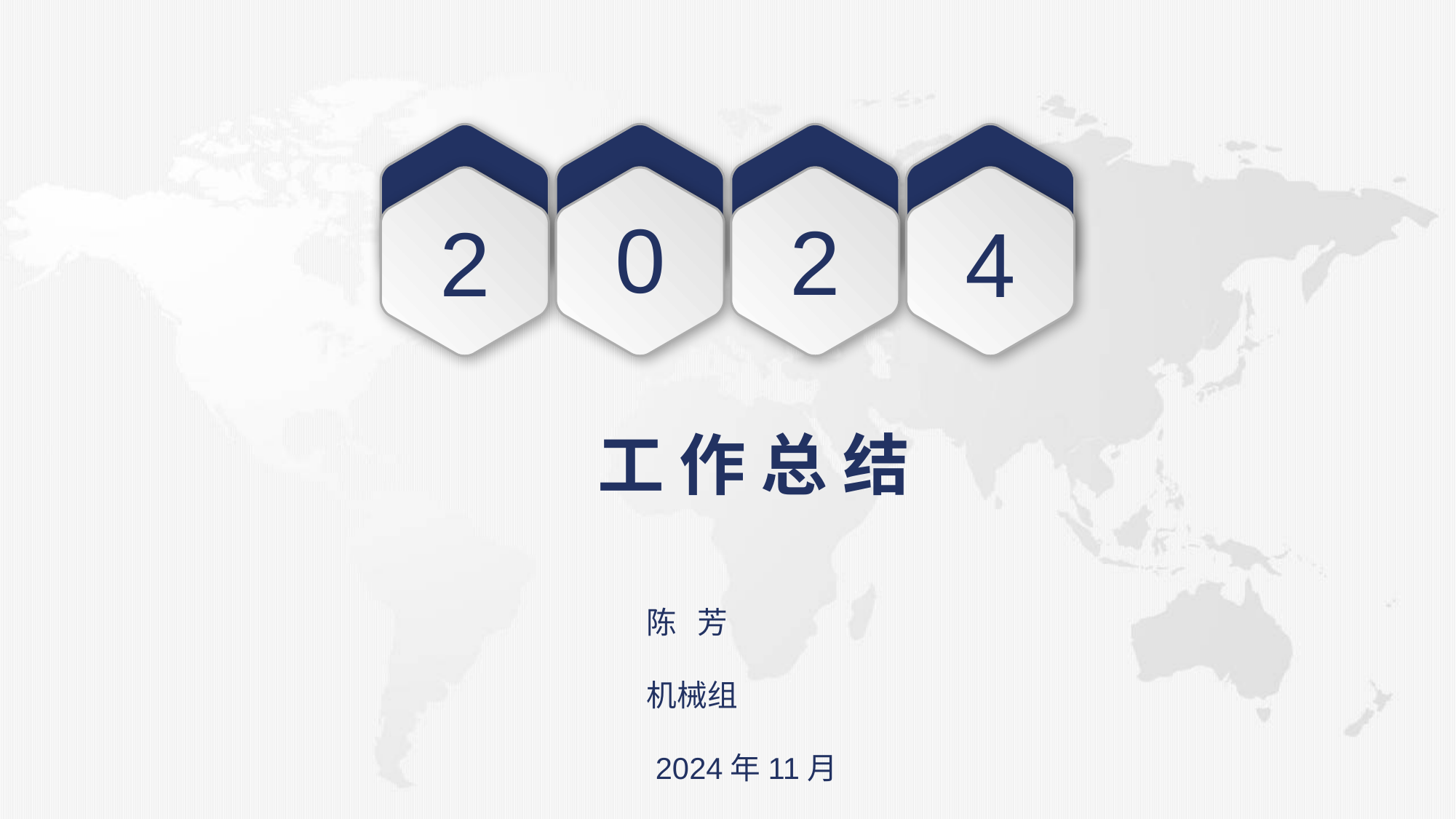

0
2
2
4
工 作 总 结
                    陈   芳

                    机械组

                  2024年11月